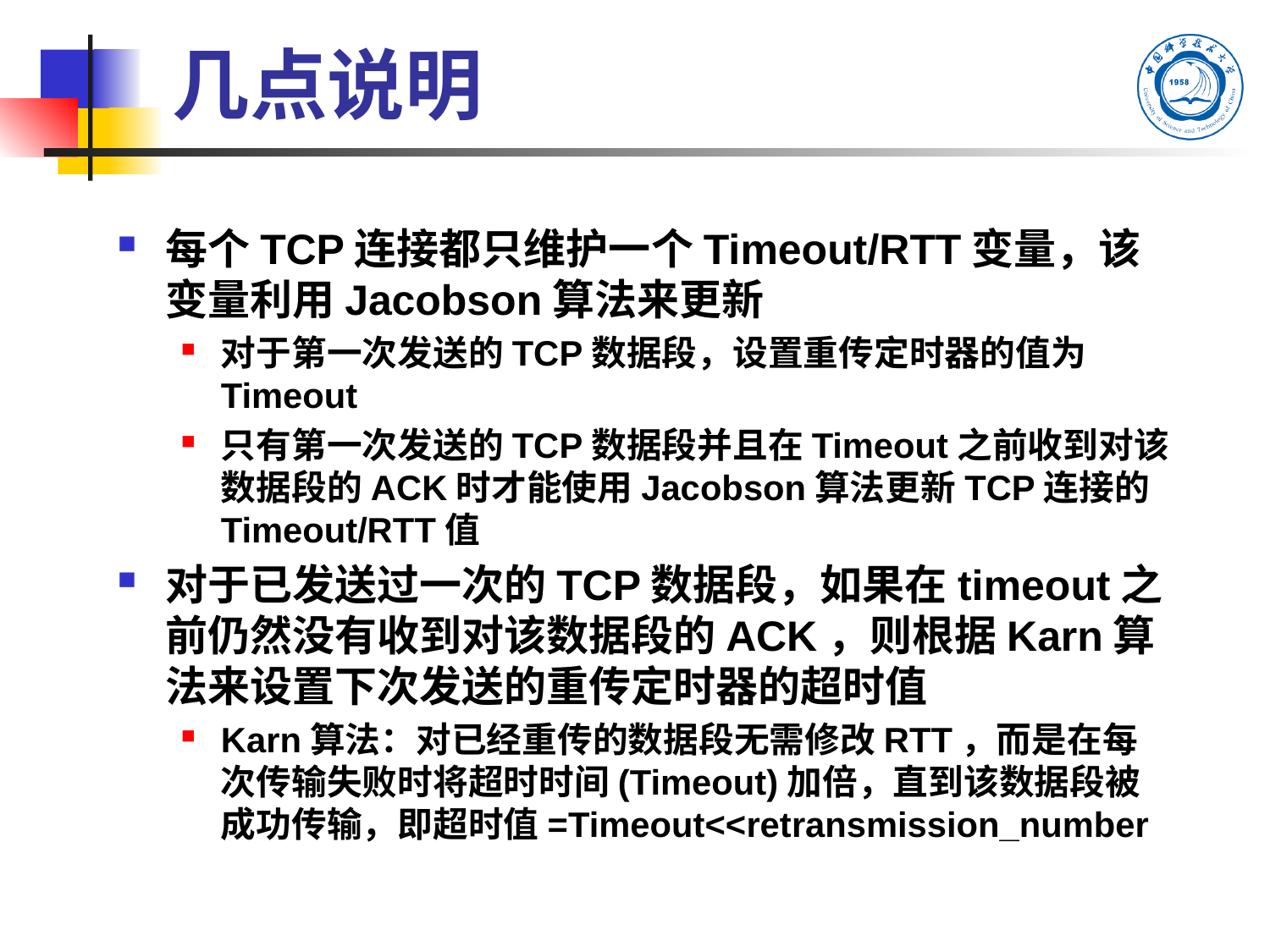

#
几点说明
每个TCP连接都只维护一个Timeout/RTT变量，该变量利用Jacobson算法来更新
对于第一次发送的TCP数据段，设置重传定时器的值为Timeout
只有第一次发送的TCP数据段并且在Timeout之前收到对该数据段的ACK时才能使用Jacobson算法更新TCP连接的Timeout/RTT值
对于已发送过一次的TCP数据段，如果在timeout之前仍然没有收到对该数据段的ACK，则根据Karn算法来设置下次发送的重传定时器的超时值
Karn算法：对已经重传的数据段无需修改RTT，而是在每次传输失败时将超时时间(Timeout)加倍，直到该数据段被成功传输，即超时值=Timeout<<retransmission_number